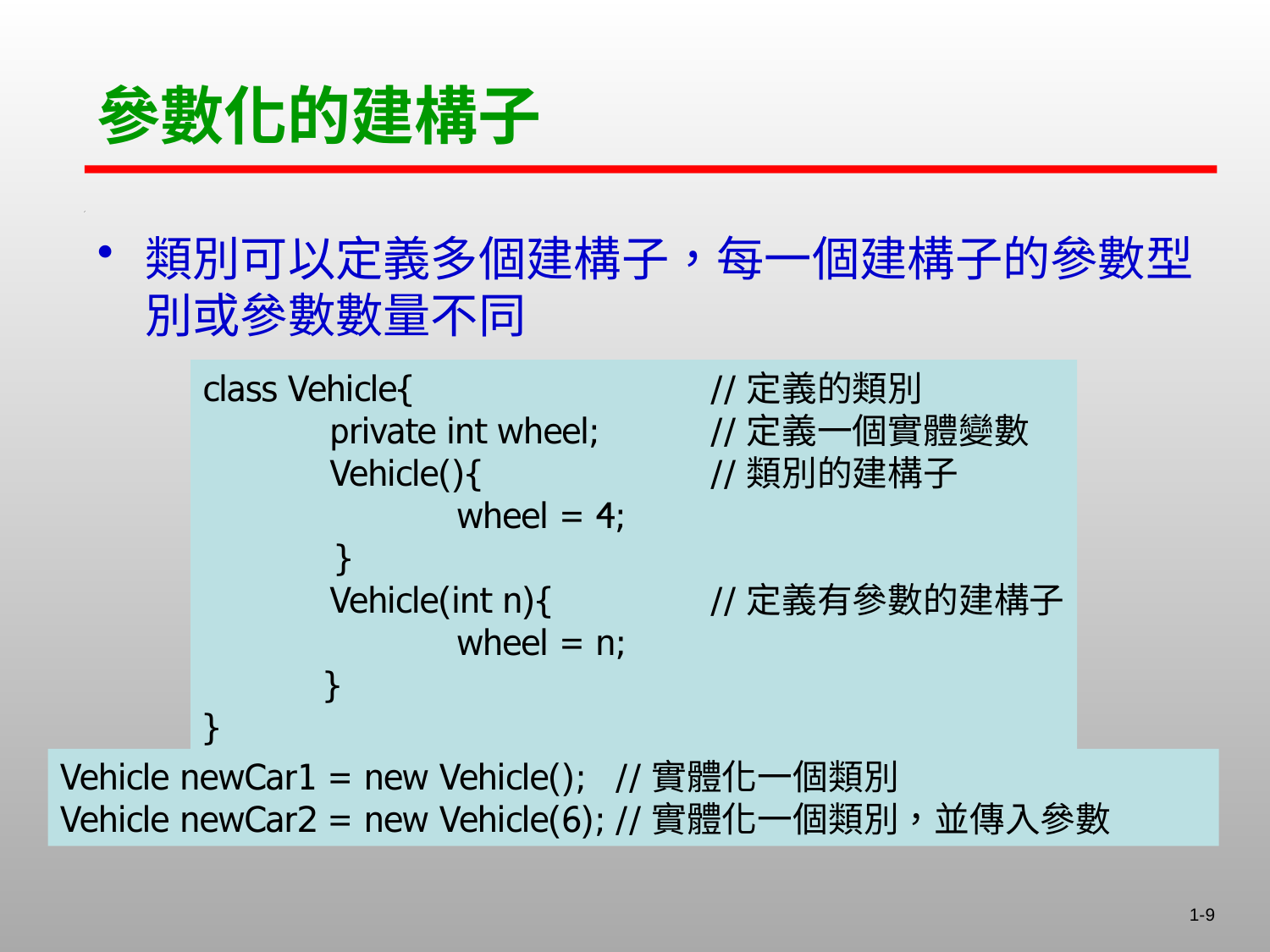

類別可以定義多個建構子，每一個建構子的參數型別或參數數量不同
參數化的建構子
class Vehicle{			//定義的類別
	private int wheel;	//定義一個實體變數
	Vehicle(){		//類別的建構子
		wheel = 4;
            }
	Vehicle(int n){		//定義有參數的建構子
		wheel = n;
           }
}
Vehicle newCar1 = new Vehicle();	//實體化一個類別
Vehicle newCar2 = new Vehicle(6);	//實體化一個類別，並傳入參數
1-9